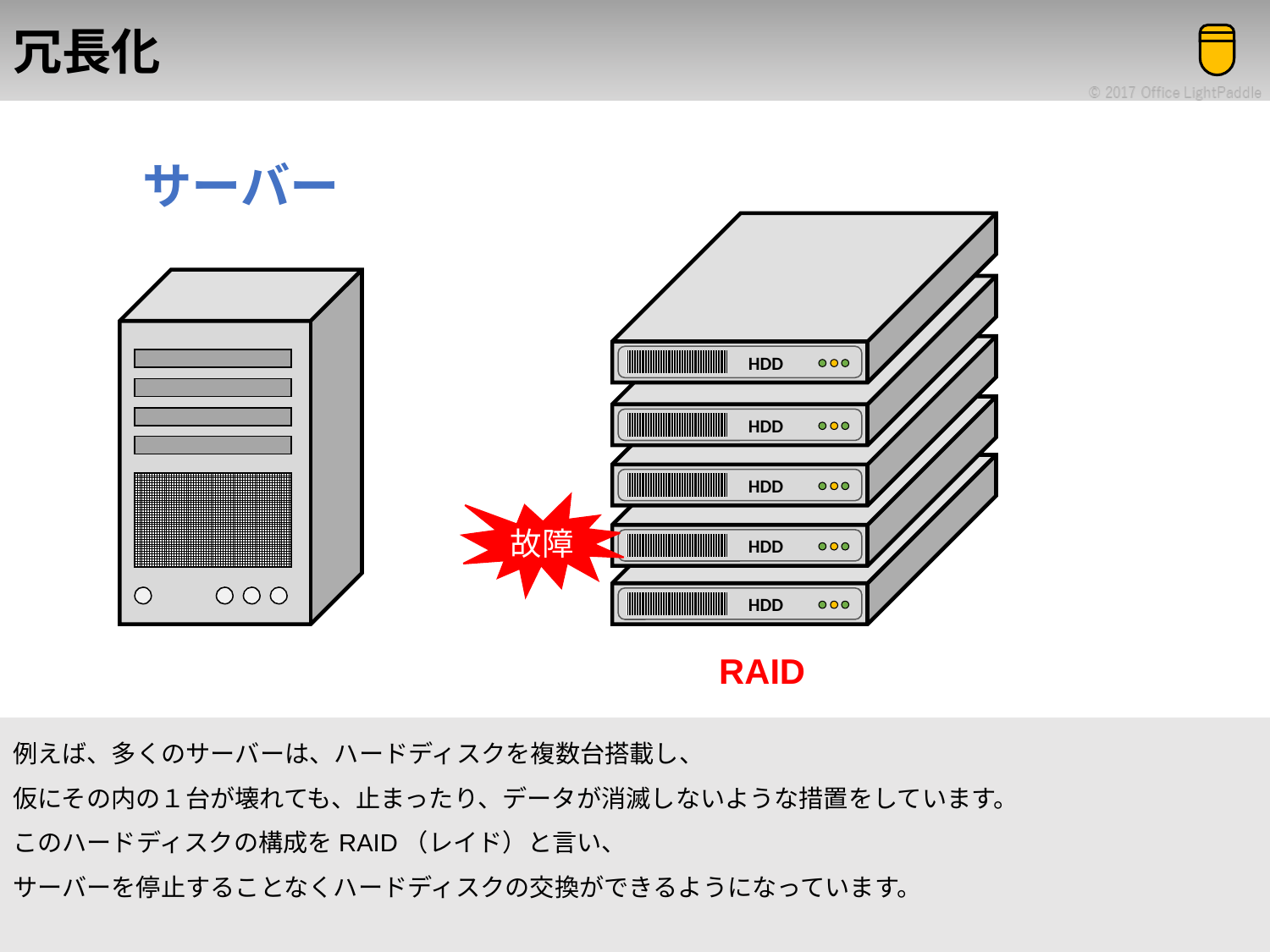

# 冗長化

サーバー

HDD

HDD

HDD

HDD

HDD

故障
RAID
例えば、多くのサーバーは、ハードディスクを複数台搭載し、
仮にその内の１台が壊れても、止まったり、データが消滅しないような措置をしています。
このハードディスクの構成をRAID（レイド）と言い、
サーバーを停止することなくハードディスクの交換ができるようになっています。